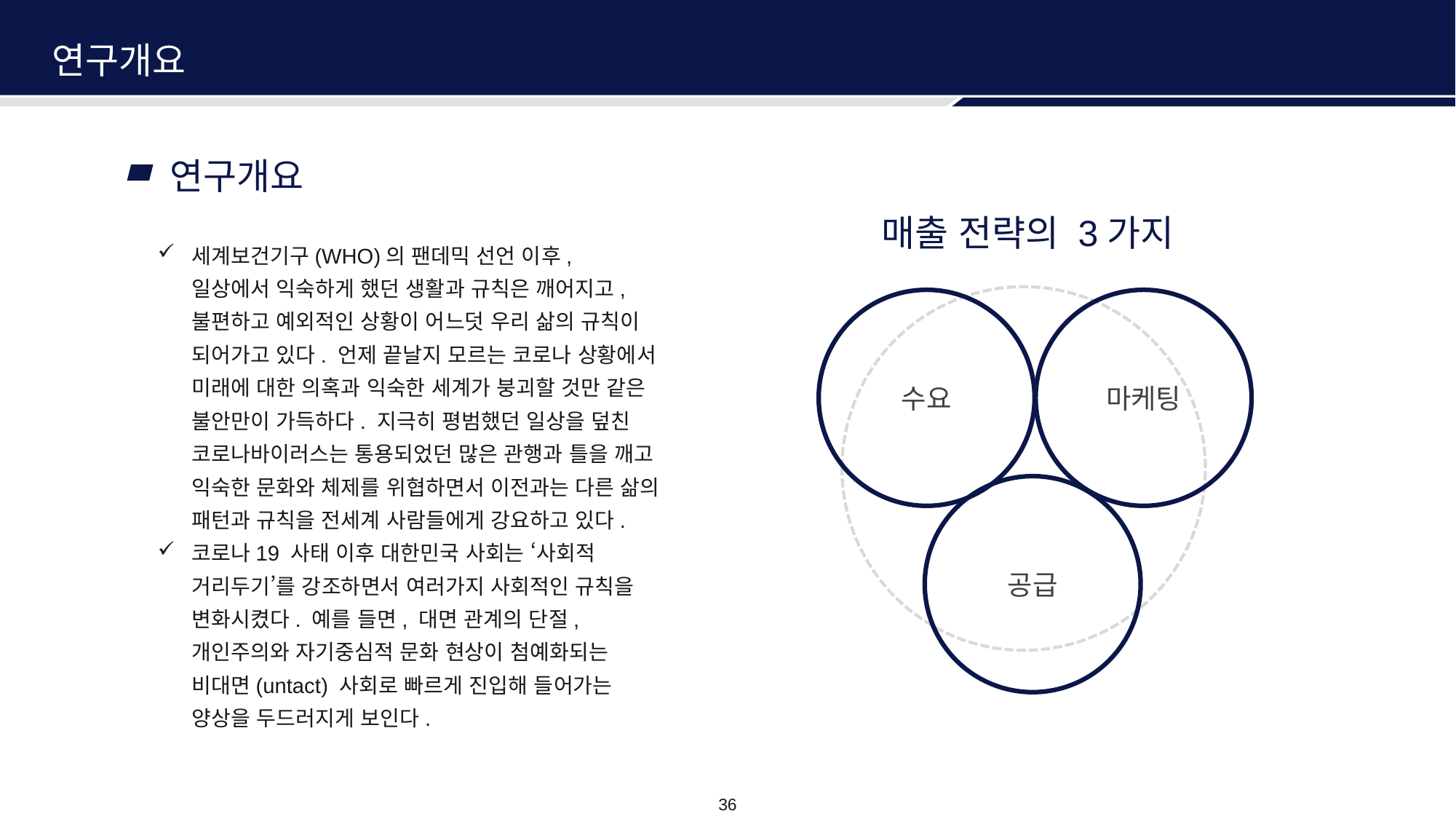

연구개요
연구개요

매출 전략의 3가지

수요
마케팅
공급
세계보건기구(WHO)의 팬데믹 선언 이후,  일상에서 익숙하게 했던 생활과 규칙은 깨어지고, 불편하고 예외적인 상황이 어느덧 우리 삶의 규칙이 되어가고 있다. 언제 끝날지 모르는 코로나 상황에서 미래에 대한 의혹과 익숙한 세계가 붕괴할 것만 같은 불안만이 가득하다. 지극히 평범했던 일상을 덮친 코로나바이러스는 통용되었던 많은 관행과 틀을 깨고 익숙한 문화와 체제를 위협하면서 이전과는 다른 삶의 패턴과 규칙을 전세계 사람들에게 강요하고 있다.
코로나19 사태 이후 대한민국 사회는 ‘사회적 거리두기’를 강조하면서 여러가지 사회적인 규칙을 변화시켰다. 예를 들면, 대면 관계의 단절, 개인주의와 자기중심적 문화 현상이 첨예화되는 비대면(untact) 사회로 빠르게 진입해 들어가는 양상을 두드러지게 보인다.